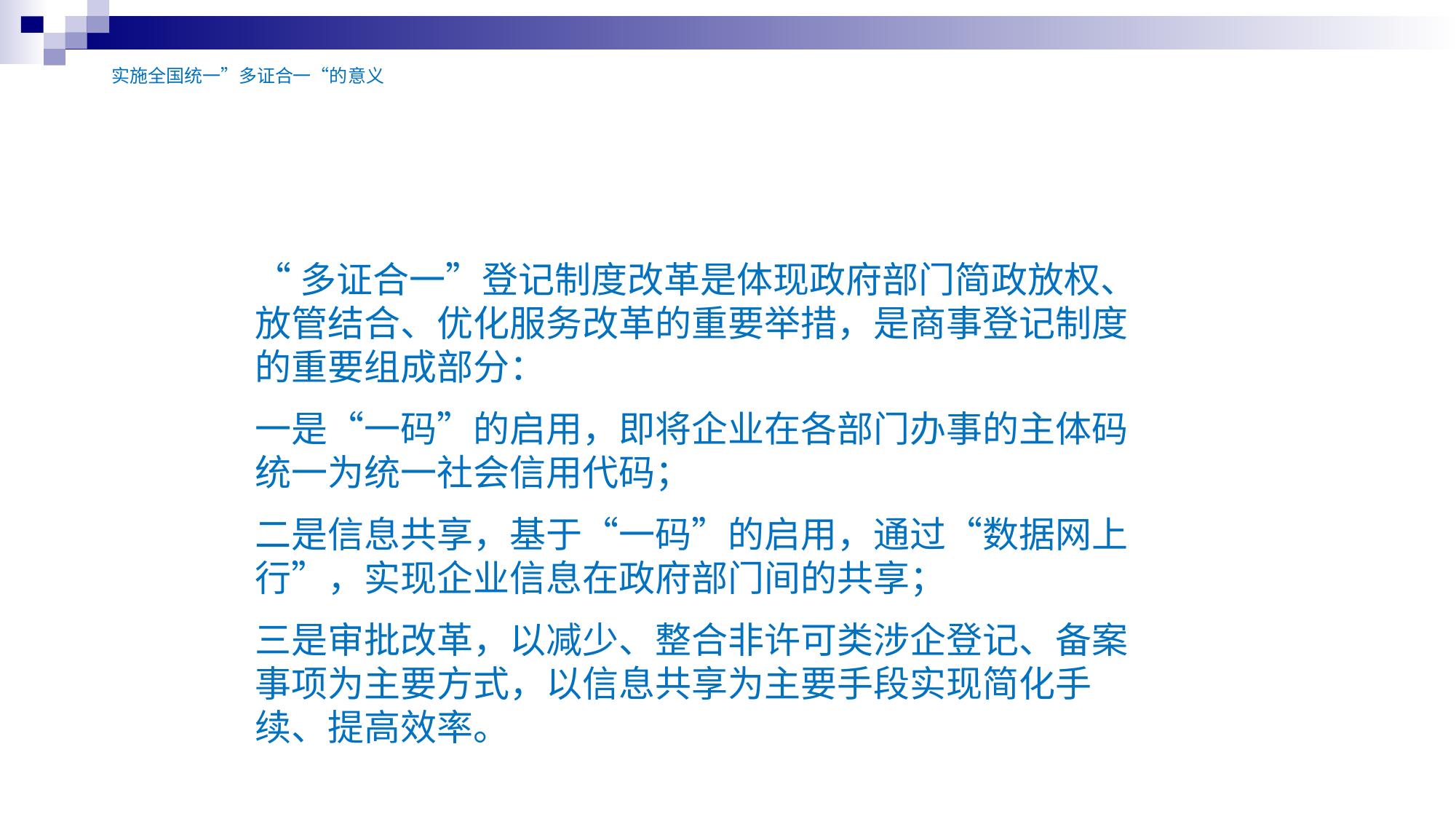

实施全国统一”多证合一“的意义
“多证合一”登记制度改革是体现政府部门简政放权、放管结合、优化服务改革的重要举措，是商事登记制度的重要组成部分：
一是“一码”的启用，即将企业在各部门办事的主体码统一为统一社会信用代码；
二是信息共享，基于“一码”的启用，通过“数据网上行”，实现企业信息在政府部门间的共享；
三是审批改革，以减少、整合非许可类涉企登记、备案事项为主要方式，以信息共享为主要手段实现简化手续、提高效率。